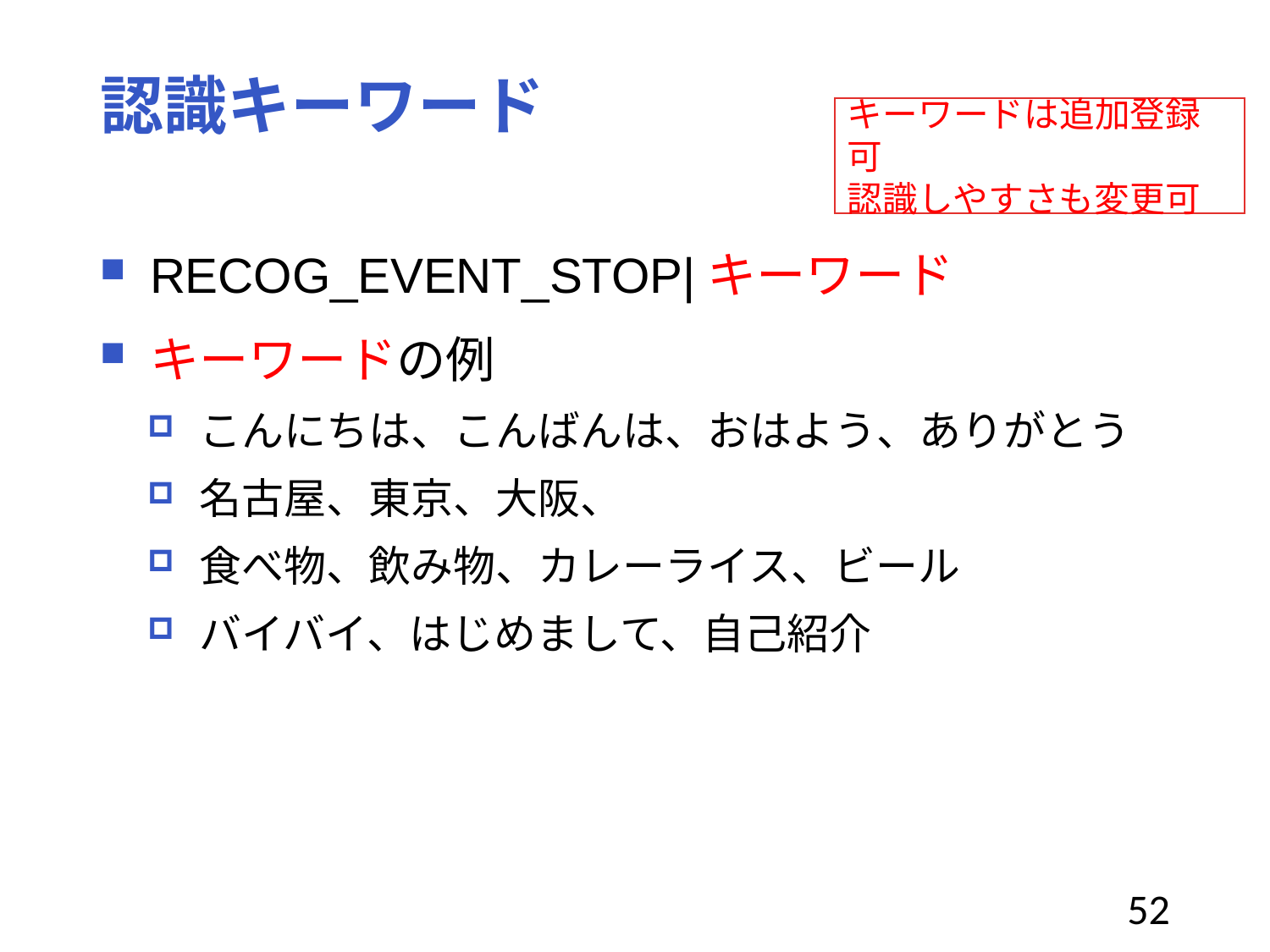

# 認識キーワード
キーワードは追加登録可
認識しやすさも変更可
RECOG_EVENT_STOP|キーワード
キーワードの例
こんにちは、こんばんは、おはよう、ありがとう
名古屋、東京、大阪、
食べ物、飲み物、カレーライス、ビール
バイバイ、はじめまして、自己紹介

52